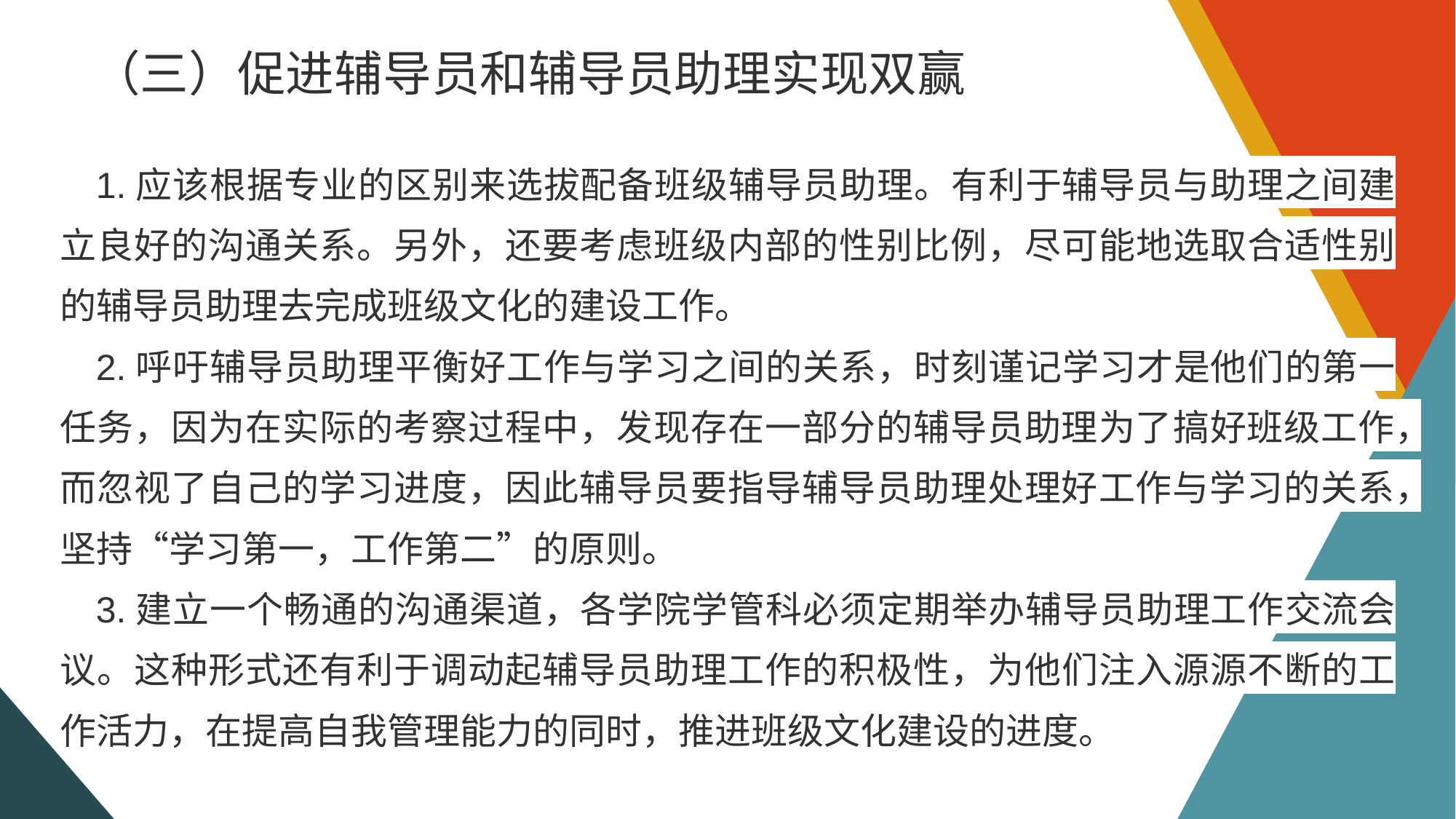

（三）促进辅导员和辅导员助理实现双赢

1.应该根据专业的区别来选拔配备班级辅导员助理。有利于辅导员与助理之间建立良好的沟通关系。另外，还要考虑班级内部的性别比例，尽可能地选取合适性别的辅导员助理去完成班级文化的建设工作。
2.呼吁辅导员助理平衡好工作与学习之间的关系，时刻谨记学习才是他们的第一任务，因为在实际的考察过程中，发现存在一部分的辅导员助理为了搞好班级工作，而忽视了自己的学习进度，因此辅导员要指导辅导员助理处理好工作与学习的关系，坚持“学习第一，工作第二”的原则。
3.建立一个畅通的沟通渠道，各学院学管科必须定期举办辅导员助理工作交流会议。这种形式还有利于调动起辅导员助理工作的积极性，为他们注入源源不断的工作活力，在提高自我管理能力的同时，推进班级文化建设的进度。